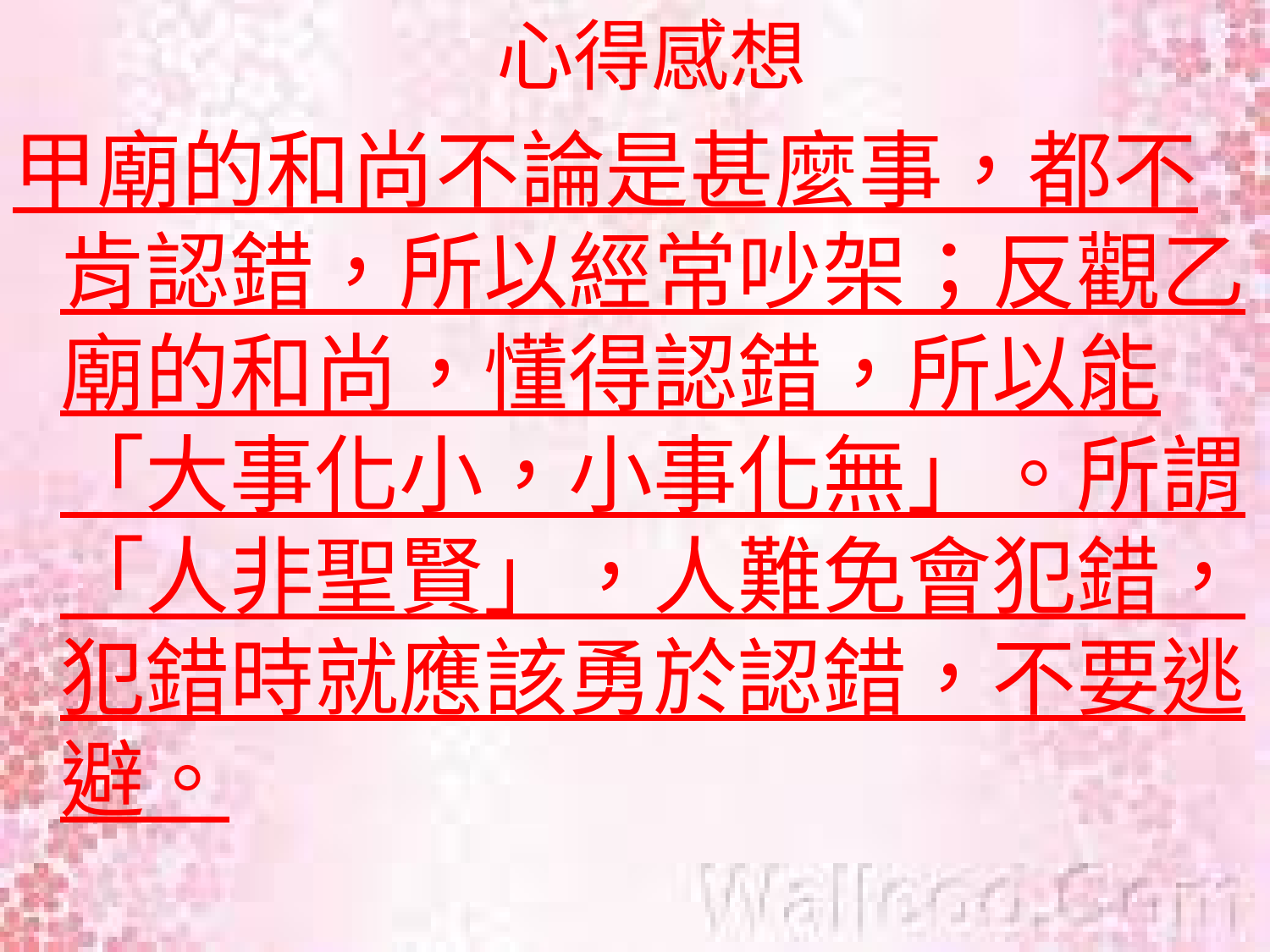

心得感想
甲廟的和尚不論是甚麼事，都不肯認錯，所以經常吵架；反觀乙廟的和尚，懂得認錯，所以能「大事化小，小事化無」。所謂「人非聖賢」，人難免會犯錯，犯錯時就應該勇於認錯，不要逃避。